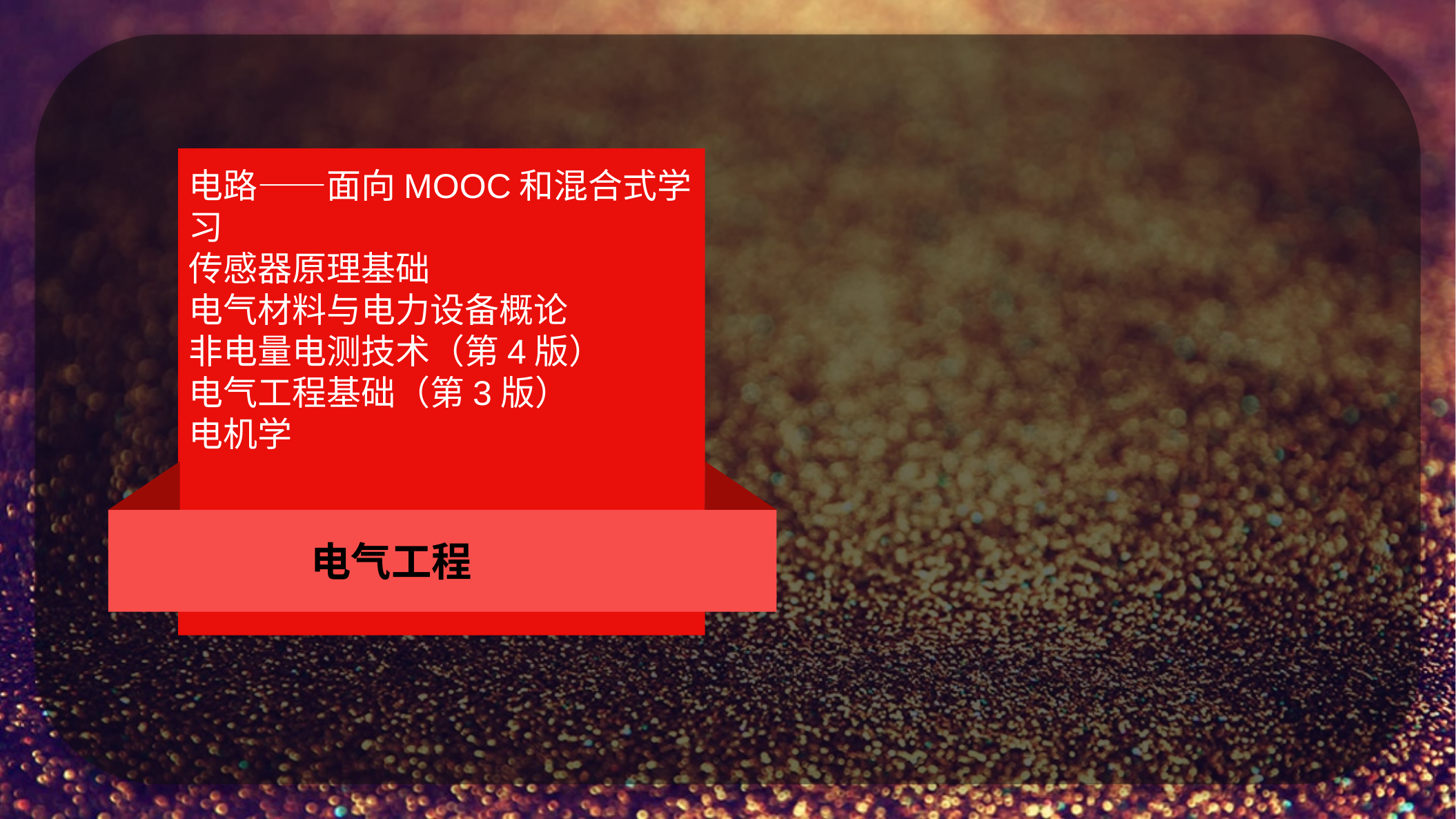

电路——面向MOOC和混合式学习
传感器原理基础
电气材料与电力设备概论
非电量电测技术（第4版）
电气工程基础（第3版）
电机学

电气工程